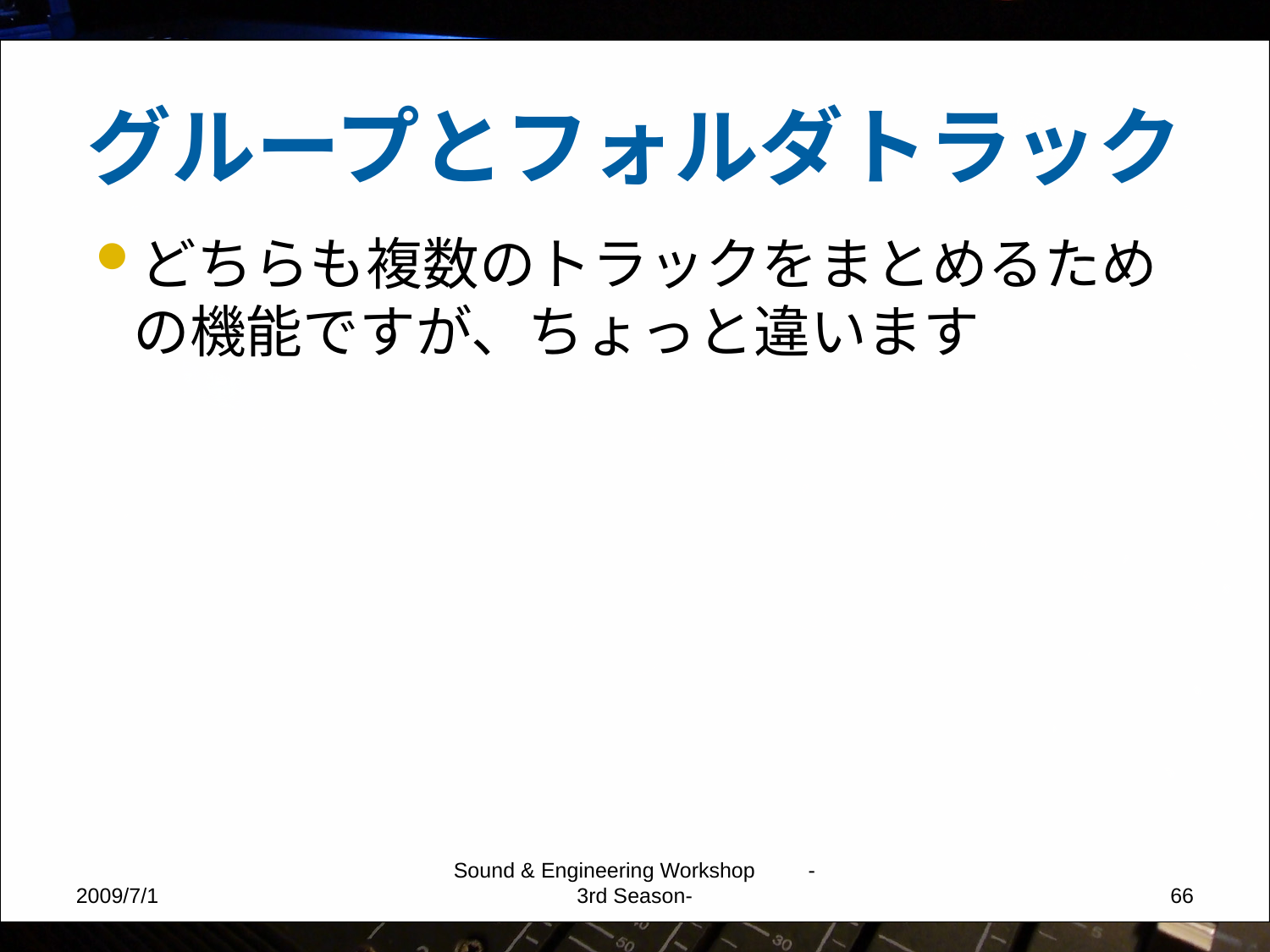

# グループとフォルダトラック
どちらも複数のトラックをまとめるための機能ですが、ちょっと違います

2009/7/1
Sound & Engineering Workshop         -3rd Season-
66